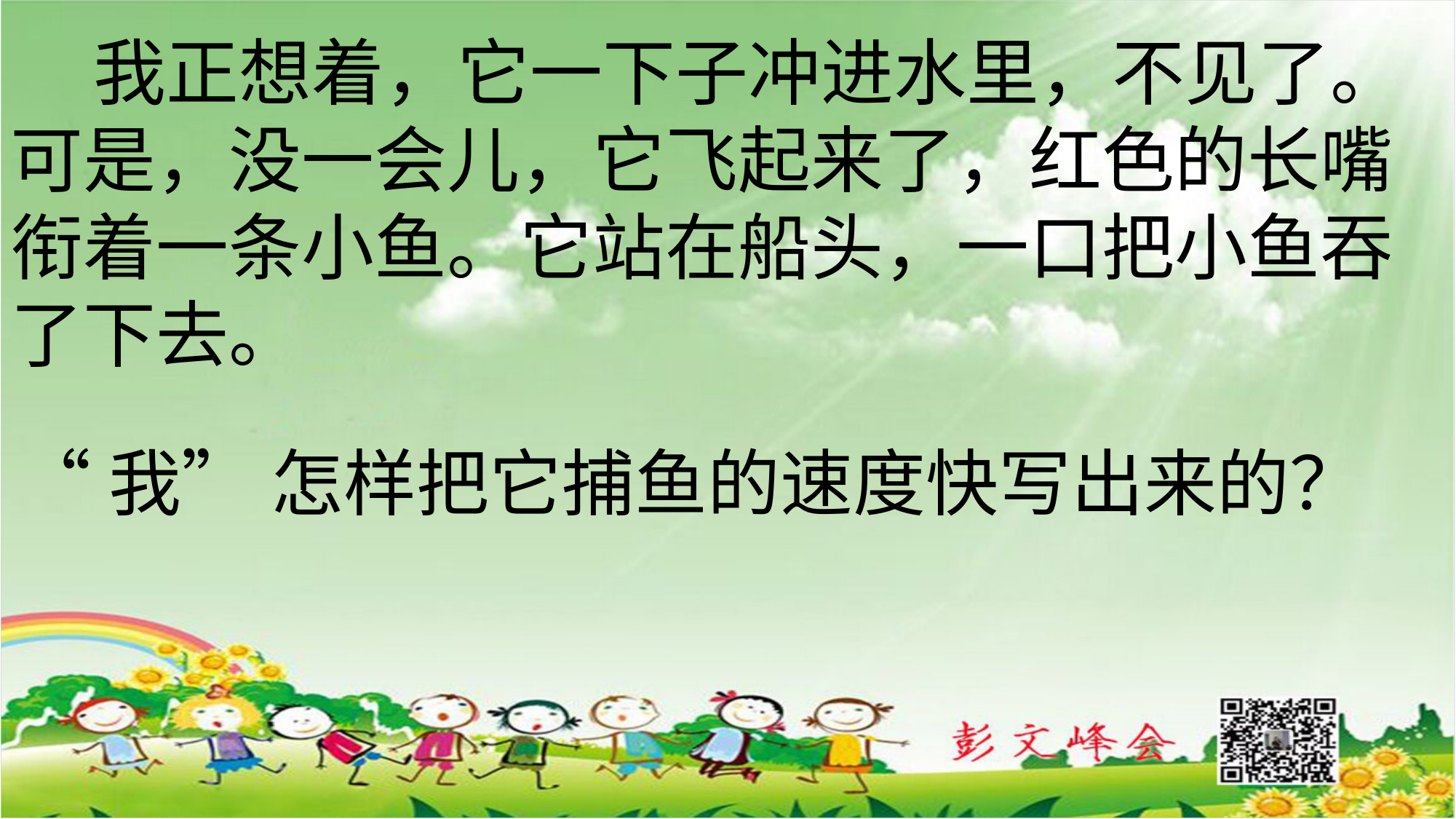

我正想着，它一下子冲进水里，不见了。可是，没一会儿，它飞起来了，红色的长嘴衔着一条小鱼。它站在船头，一口把小鱼吞了下去。
“我” 怎样把它捕鱼的速度快写出来的？